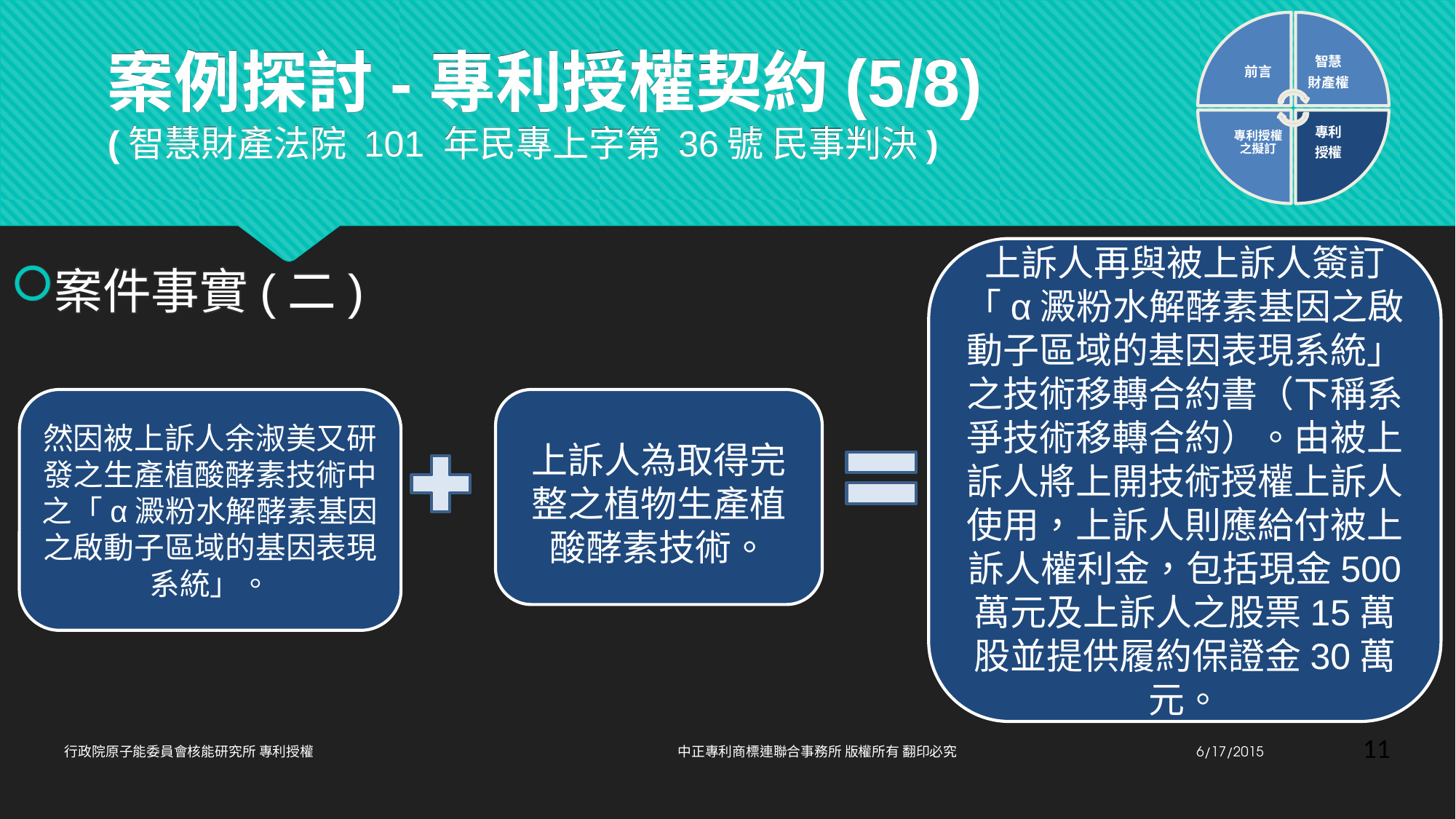

前言
智慧
財產權

專利授權之擬訂
專利
授權
# 案例探討-專利授權契約(5/8) (智慧財產法院 101 年民專上字第 36號 民事判決)
案件事實(二)
上訴人再與被上訴人簽訂「α澱粉水解酵素基因之啟動子區域的基因表現系統」之技術移轉合約書（下稱系爭技術移轉合約）。由被上訴人將上開技術授權上訴人使用，上訴人則應給付被上訴人權利金，包括現金500 萬元及上訴人之股票15萬股並提供履約保證金30萬元。
然因被上訴人余淑美又研發之生產植酸酵素技術中之「α澱粉水解酵素基因之啟動子區域的基因表現系統」。

上訴人為取得完整之植物生產植酸酵素技術。

11
行政院原子能委員會核能研究所 專利授權                                                                                                                      中正專利商標連聯合事務所 版權所有 翻印必究
6/17/2015